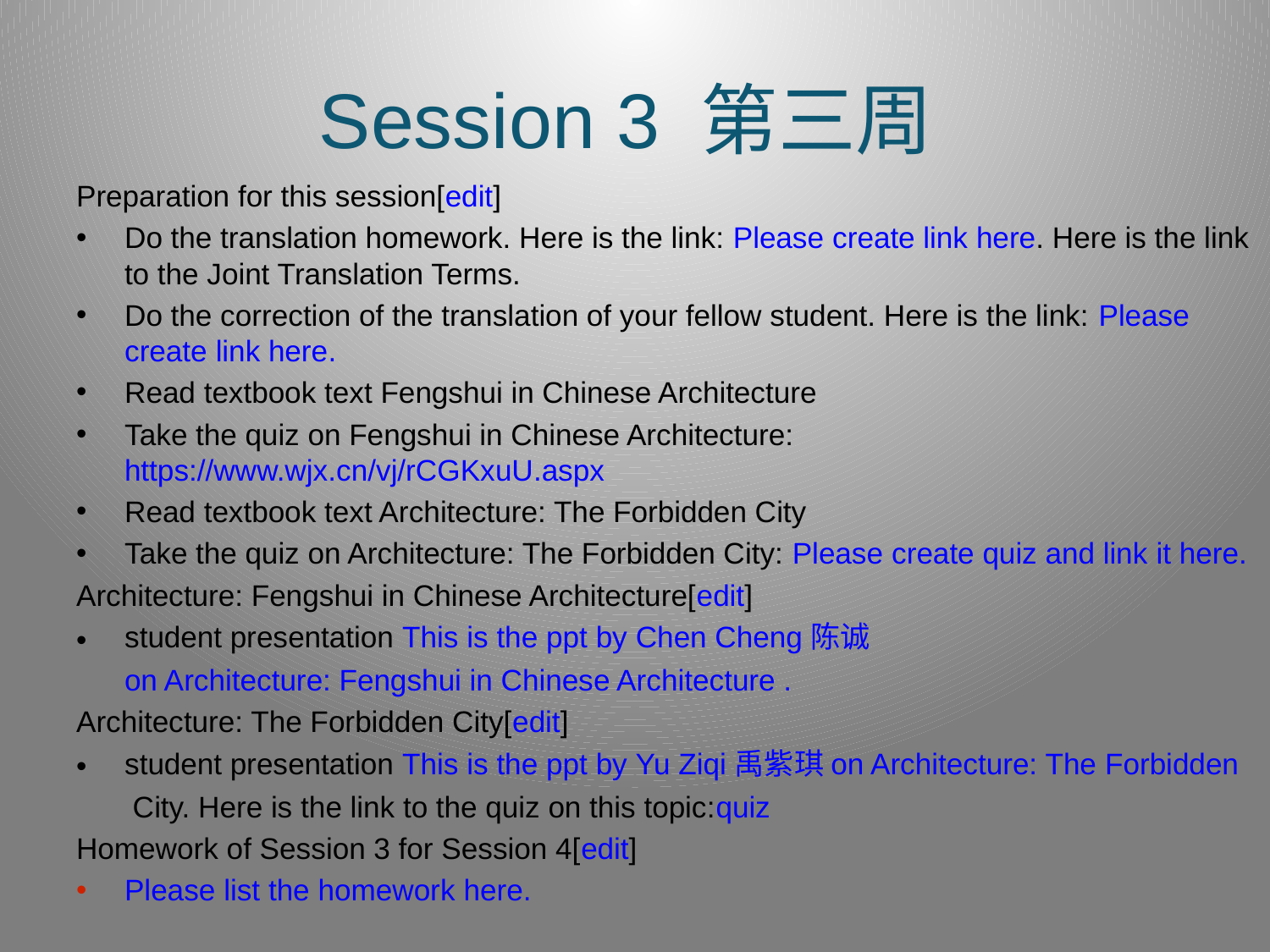

# Session 3 第三周
Preparation for this session[edit]
Do the translation homework. Here is the link: Please create link here. Here is the link to the Joint Translation Terms.
Do the correction of the translation of your fellow student. Here is the link: Please create link here.
Read textbook text Fengshui in Chinese Architecture
Take the quiz on Fengshui in Chinese Architecture: https://www.wjx.cn/vj/rCGKxuU.aspx
Read textbook text Architecture: The Forbidden City
Take the quiz on Architecture: The Forbidden City: Please create quiz and link it here.
Architecture: Fengshui in Chinese Architecture[edit]
student presentation This is the ppt by Chen Cheng 陈诚 on Architecture: Fengshui in Chinese Architecture .
Architecture: The Forbidden City[edit]
student presentation This is the ppt by Yu Ziqi 禹紫琪 on Architecture: The Forbidden City. Here is the link to the quiz on this topic:quiz
Homework of Session 3 for Session 4[edit]
Please list the homework here.